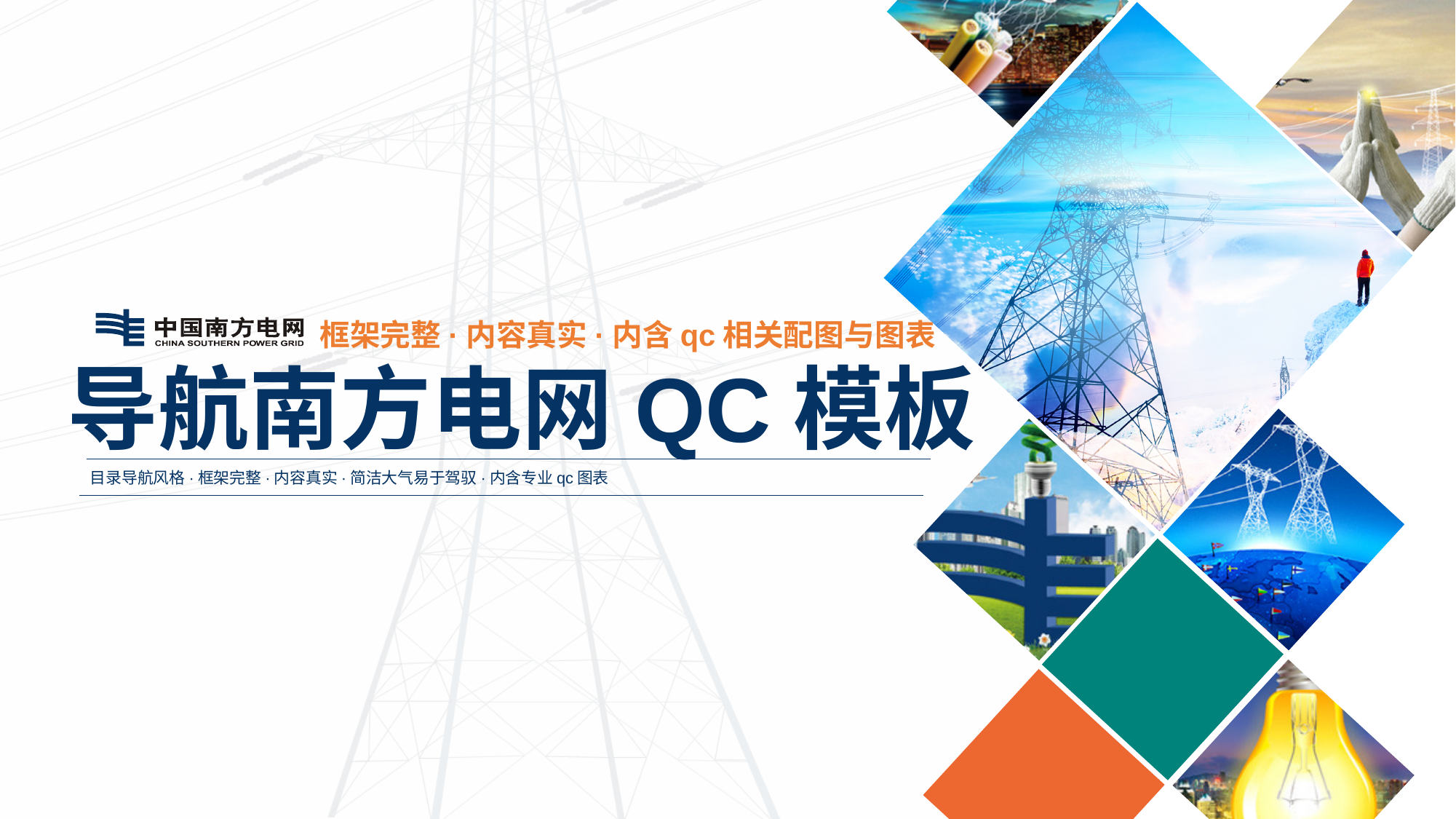

框架完整·内容真实·内含qc相关配图与图表
导航南方电网QC模板
目录导航风格·框架完整·内容真实·简洁大气易于驾驭·内含专业qc图表